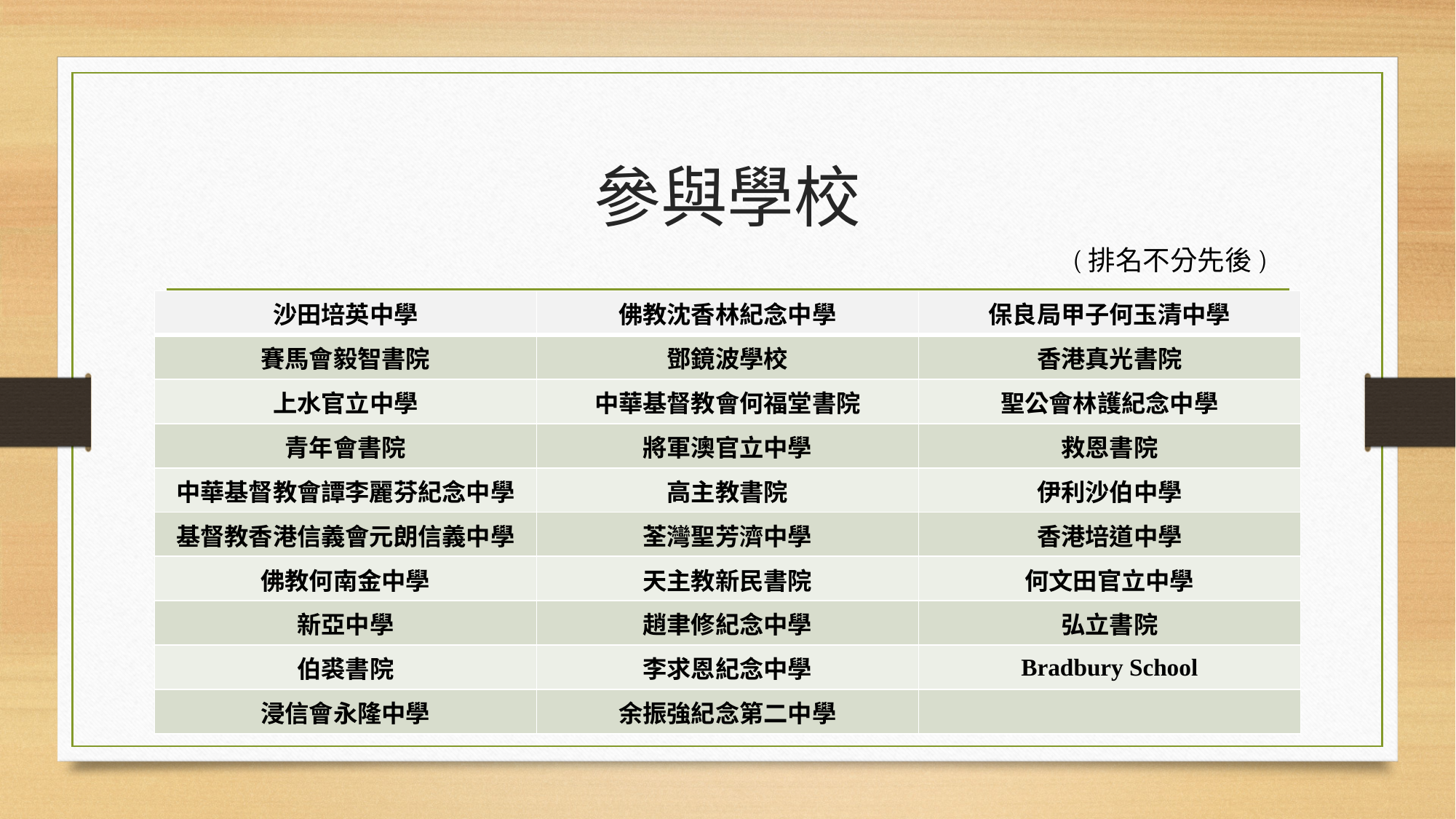

# 參與學校
(排名不分先後)
| 沙田培英中學 | 佛教沈香林紀念中學 | 保良局甲子何玉清中學 |
| --- | --- | --- |
| 賽馬會毅智書院 | 鄧鏡波學校 | 香港真光書院 |
| 上水官立中學 | 中華基督教會何福堂書院 | 聖公會林護紀念中學 |
| 青年會書院 | 將軍澳官立中學 | 救恩書院 |
| 中華基督教會譚李麗芬紀念中學 | 高主教書院 | 伊利沙伯中學 |
| 基督教香港信義會元朗信義中學 | 荃灣聖芳濟中學 | 香港培道中學 |
| 佛教何南金中學 | 天主教新民書院 | 何文田官立中學 |
| 新亞中學 | 趙聿修紀念中學 | 弘立書院 |
| 伯裘書院 | 李求恩紀念中學 | Bradbury School |
| 浸信會永隆中學 | 余振強紀念第二中學 |  |